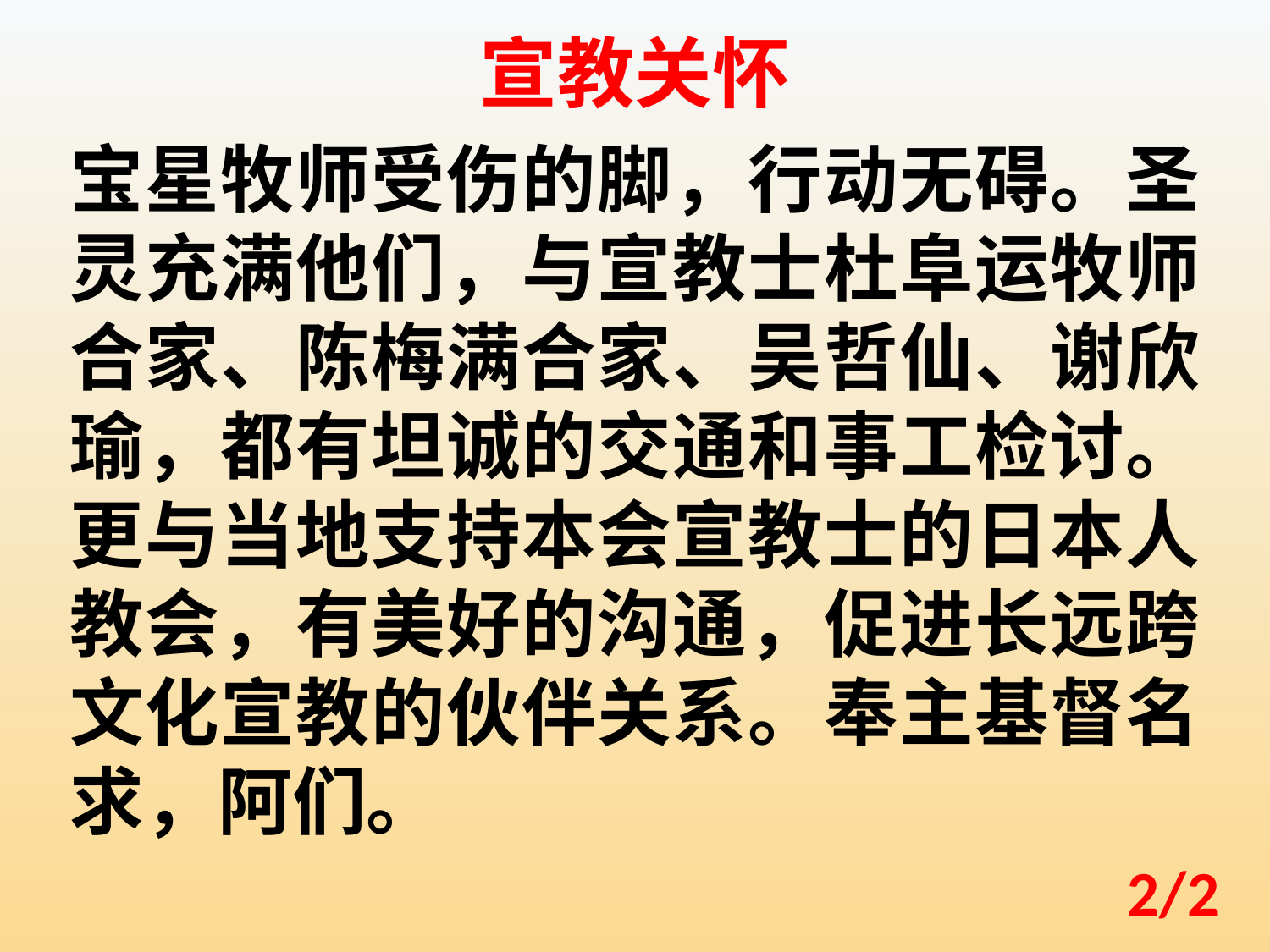

宣教关怀
宝星牧师受伤的脚，行动无碍。圣灵充满他们，与宣教士杜阜运牧师合家、陈梅满合家、吴哲仙、谢欣瑜，都有坦诚的交通和事工检讨。更与当地支持本会宣教士的日本人教会，有美好的沟通，促进长远跨文化宣教的伙伴关系。奉主基督名求，阿们。
2/2